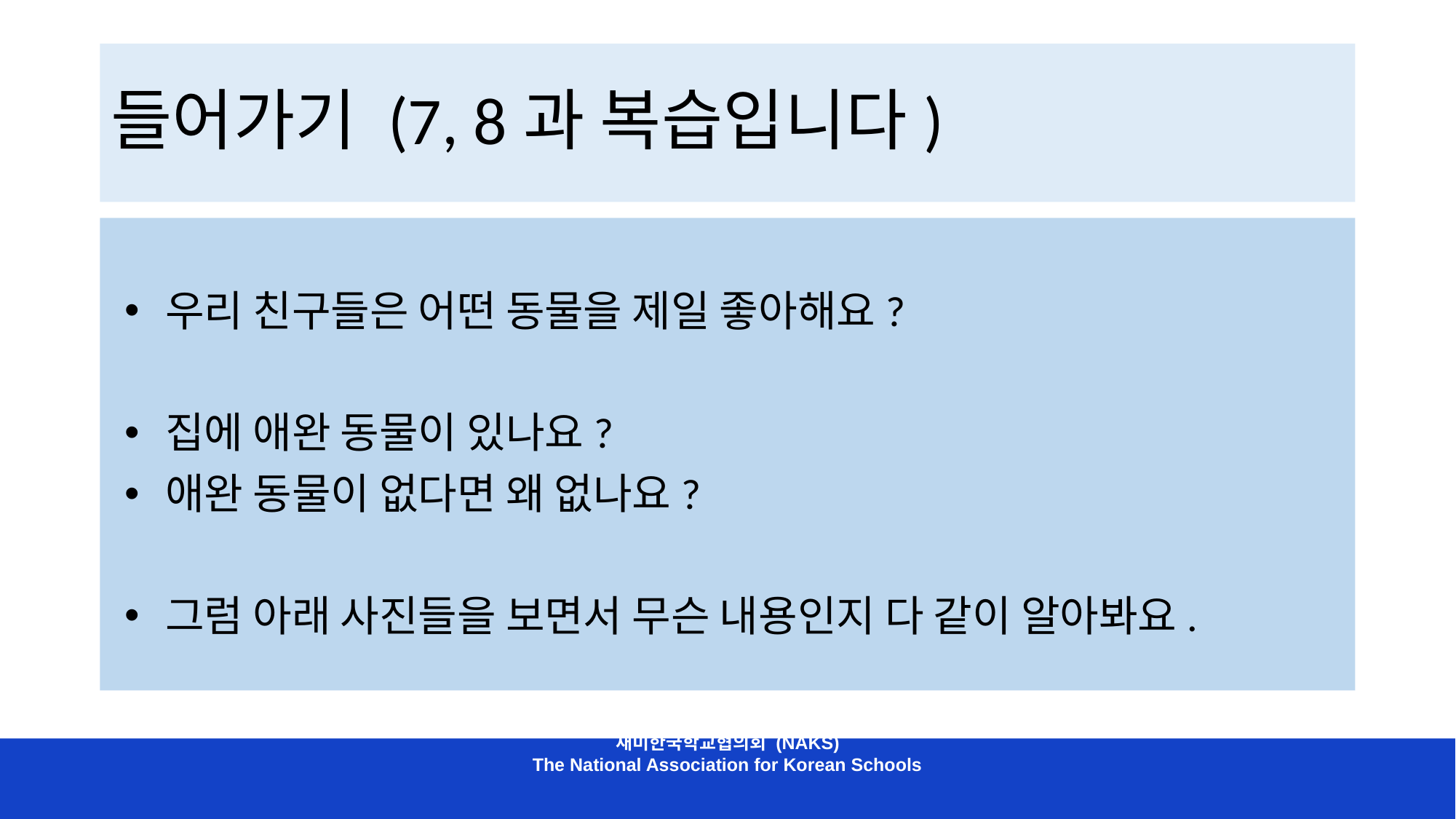

# 들어가기 (7, 8과 복습입니다)

우리 친구들은 어떤 동물을 제일 좋아해요?

집에 애완 동물이 있나요?
애완 동물이 없다면 왜 없나요?

그럼 아래 사진들을 보면서 무슨 내용인지 다 같이 알아봐요.

재미한국학교협의회 (NAKS)
The National Association for Korean Schools